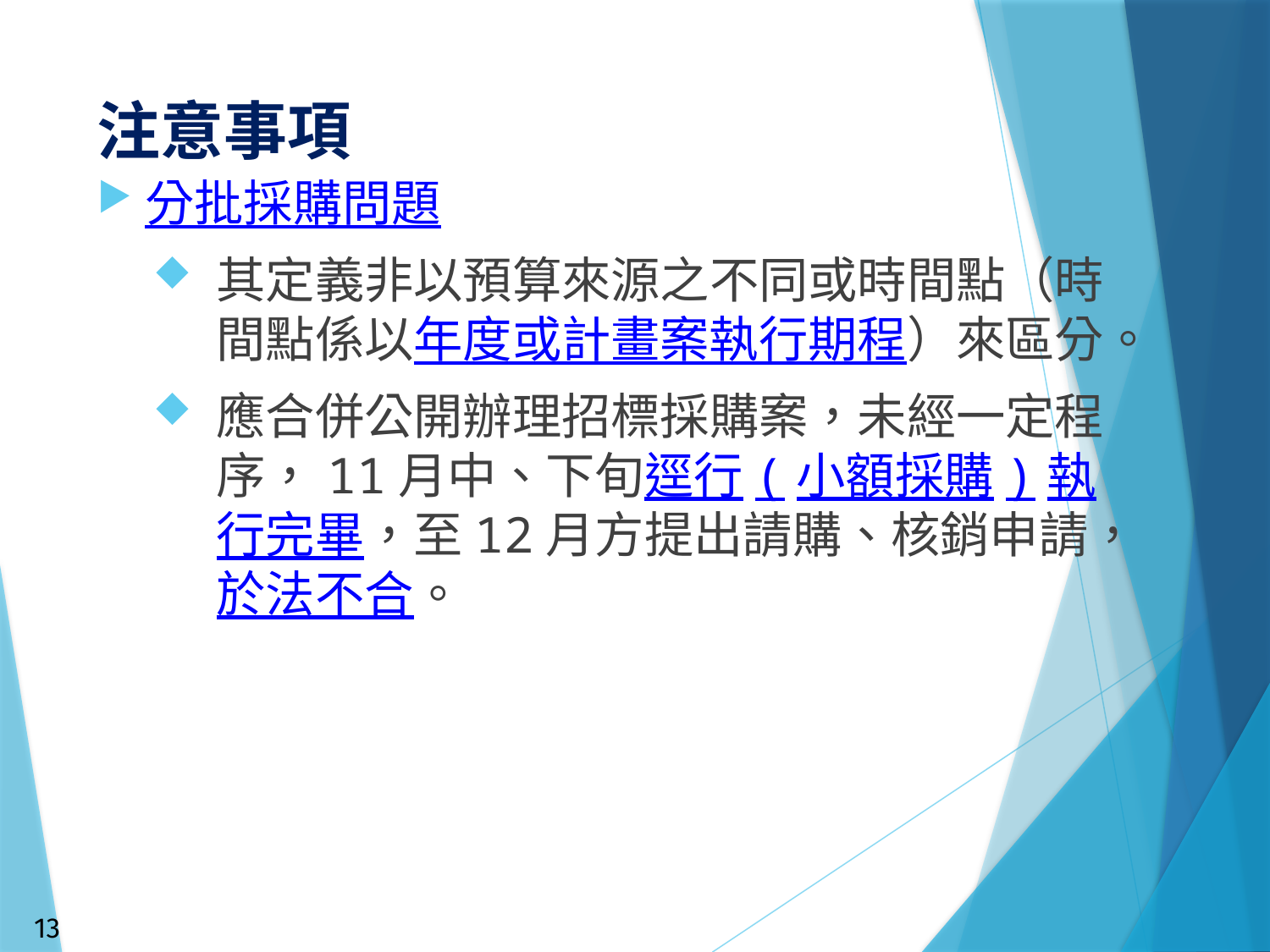

# 注意事項
分批採購問題
其定義非以預算來源之不同或時間點（時間點係以年度或計畫案執行期程）來區分。
應合併公開辦理招標採購案，未經一定程序，11月中、下旬逕行(小額採購)執行完畢，至12月方提出請購、核銷申請，於法不合。
13